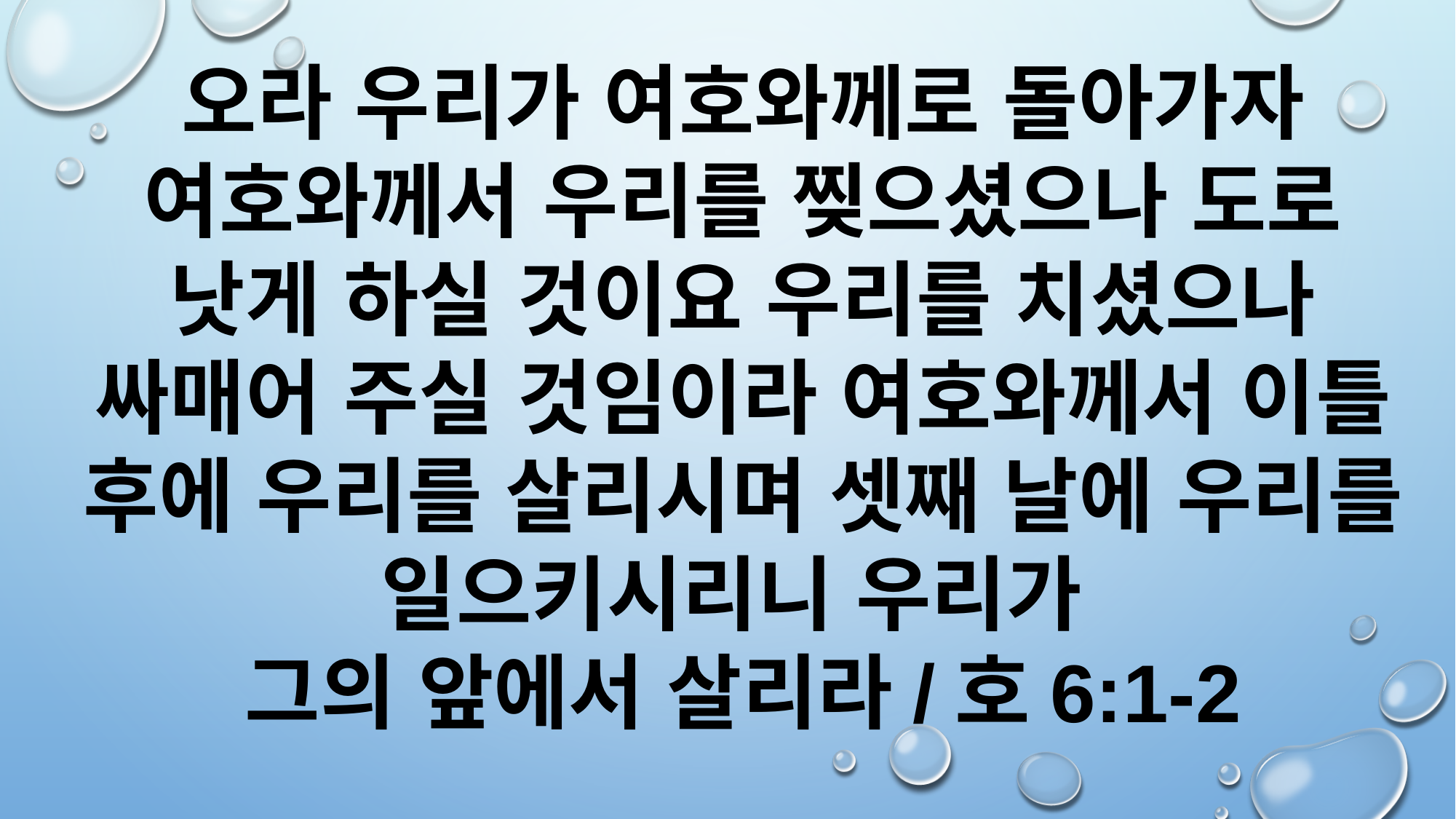

오라 우리가 여호와께로 돌아가자 여호와께서 우리를 찢으셨으나 도로 낫게 하실 것이요 우리를 치셨으나 싸매어 주실 것임이라 여호와께서 이틀 후에 우리를 살리시며 셋째 날에 우리를 일으키시리니 우리가
그의 앞에서 살리라/호6:1-2